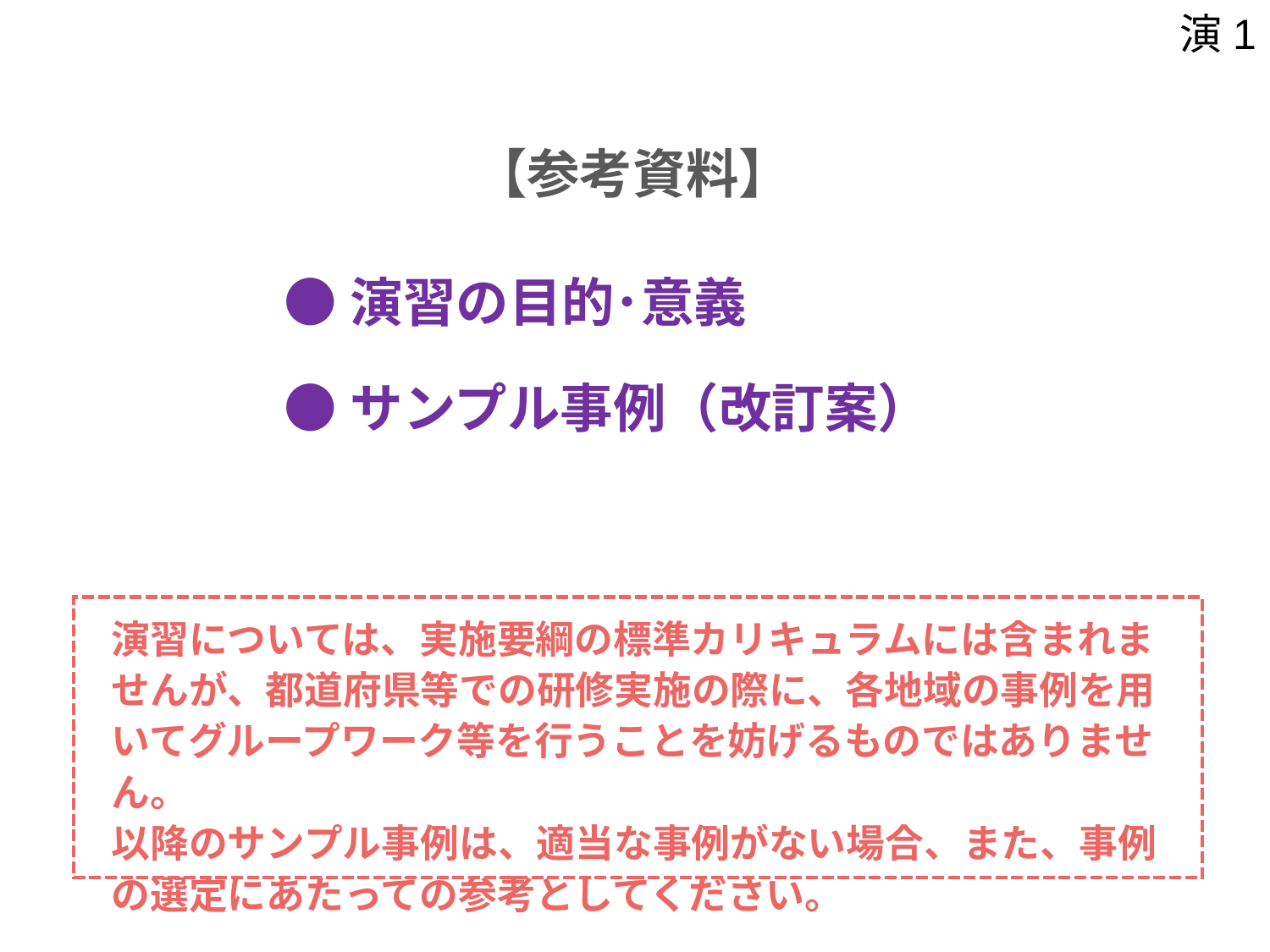

演1
【参考資料】

           ●演習の目的･意義
           ●サンプル事例（改訂案）

演習については、実施要綱の標準カリキュラムには含まれませんが、都道府県等での研修実施の際に、各地域の事例を用いてグループワーク等を行うことを妨げるものではありません。
以降のサンプル事例は、適当な事例がない場合、また、事例の選定にあたっての参考としてください。